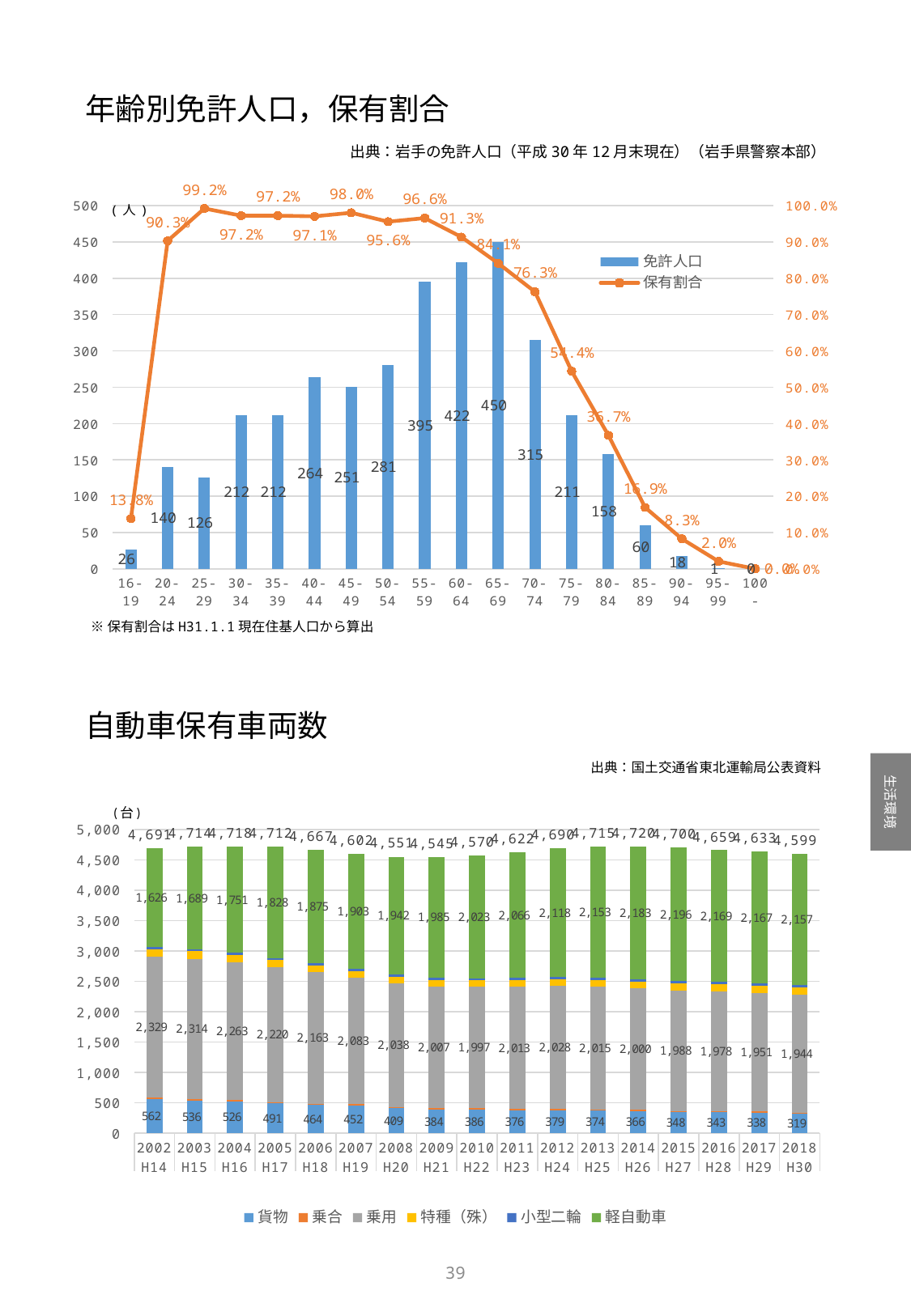

# 年齢別免許人口，保有割合
出典：岩手の免許人口（平成30年12月末現在）（岩手県警察本部）

### Chart

| Category | 免許人口 | 保有割合 |
|---|---|---|
| 16-19 | 26.0 | 0.13829787234042554 |
| 20-24 | 140.0 | 0.9032258064516129 |
| 25-29 | 126.0 | 0.9921259842519685 |
| 30-34 | 212.0 | 0.9724770642201835 |
| 35-39 | 212.0 | 0.9724770642201835 |
| 40-44 | 264.0 | 0.9705882352941176 |
| 45-49 | 251.0 | 0.98046875 |
| 50-54 | 281.0 | 0.95578231292517 |
| 55-59 | 395.0 | 0.9657701711491442 |
| 60-64 | 422.0 | 0.9134199134199135 |
| 65-69 | 450.0 | 0.8411214953271028 |
| 70-74 | 315.0 | 0.7627118644067796 |
| 75-79 | 211.0 | 0.5438144329896907 |
| 80-84 | 158.0 | 0.3674418604651163 |
| 85-89 | 60.0 | 0.16901408450704225 |
| 90-94 | 18.0 | 0.08256880733944955 |
| 95-99 | 1.0 | 0.02040816326530612 |
| 100- | 0.0 | 0.0 |
※保有割合はH31.1.1現在住基人口から算出
自動車保有車両数
出典：国土交通省東北運輸局公表資料
生活環境

### Chart

| Category | 貨物 | 乗合 | 乗用 | 特種（殊） | 小型二輪 | 軽自動車 | 合計 |
|---|---|---|---|---|---|---|---|
| 2002 | 562.0 | 20.0 | 2329.0 | 120.0 | 34.0 | 1626.0 | 4691.0 |
| 2003 | 536.0 | 20.0 | 2314.0 | 123.0 | 32.0 | 1689.0 | 4714.0 |
| 2004 | 526.0 | 22.0 | 2263.0 | 126.0 | 30.0 | 1751.0 | 4718.0 |
| 2005 | 491.0 | 22.0 | 2220.0 | 123.0 | 28.0 | 1828.0 | 4712.0 |
| 2006 | 464.0 | 22.0 | 2163.0 | 115.0 | 28.0 | 1875.0 | 4667.0 |
| 2007 | 452.0 | 22.0 | 2083.0 | 112.0 | 30.0 | 1903.0 | 4602.0 |
| 2008 | 409.0 | 23.0 | 2038.0 | 107.0 | 32.0 | 1942.0 | 4551.0 |
| 2009 | 384.0 | 23.0 | 2007.0 | 111.0 | 35.0 | 1985.0 | 4545.0 |
| 2010 | 386.0 | 23.0 | 1997.0 | 108.0 | 33.0 | 2023.0 | 4570.0 |
| 2011 | 376.0 | 21.0 | 2013.0 | 110.0 | 36.0 | 2066.0 | 4622.0 |
| 2012 | 379.0 | 18.0 | 2028.0 | 109.0 | 38.0 | 2118.0 | 4690.0 |
| 2013 | 374.0 | 18.0 | 2015.0 | 115.0 | 40.0 | 2153.0 | 4715.0 |
| 2014 | 366.0 | 17.0 | 2000.0 | 113.0 | 41.0 | 2183.0 | 4720.0 |
| 2015 | 348.0 | 16.0 | 1988.0 | 112.0 | 40.0 | 2196.0 | 4700.0 |
| 2016 | 343.0 | 17.0 | 1978.0 | 111.0 | 41.0 | 2169.0 | 4659.0 |
| 2017 | 338.0 | 16.0 | 1951.0 | 118.0 | 43.0 | 2167.0 | 4633.0 |
| 2018 | 319.0 | 17.0 | 1944.0 | 119.0 | 43.0 | 2157.0 | 4599.0 |
39